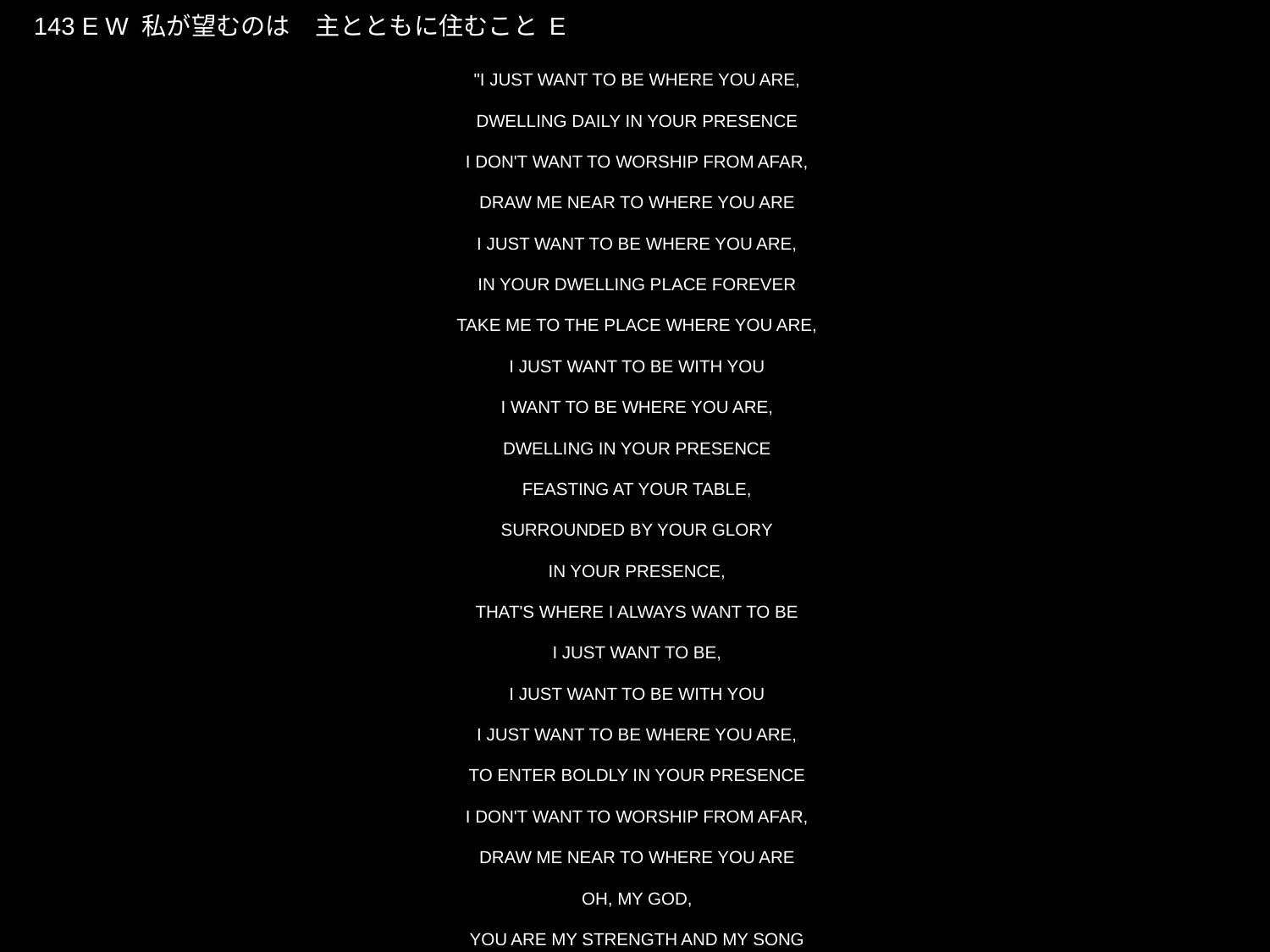

わたしがのぞむのはしゅとともにすむこと
★W
143 E W 私が望むのは　主とともに住むこと E
"I JUST WANT TO BE WHERE YOU ARE,
DWELLING DAILY IN YOUR PRESENCE
I DON'T WANT TO WORSHIP FROM AFAR,
DRAW ME NEAR TO WHERE YOU ARE
I JUST WANT TO BE WHERE YOU ARE,
IN YOUR DWELLING PLACE FOREVER
TAKE ME TO THE PLACE WHERE YOU ARE,
I JUST WANT TO BE WITH YOU
I WANT TO BE WHERE YOU ARE,
DWELLING IN YOUR PRESENCE
FEASTING AT YOUR TABLE,
SURROUNDED BY YOUR GLORY
IN YOUR PRESENCE,
THAT'S WHERE I ALWAYS WANT TO BE
I JUST WANT TO BE,
I JUST WANT TO BE WITH YOU
I JUST WANT TO BE WHERE YOU ARE,
TO ENTER BOLDLY IN YOUR PRESENCE
I DON'T WANT TO WORSHIP FROM AFAR,
DRAW ME NEAR TO WHERE YOU ARE
OH, MY GOD,
YOU ARE MY STRENGTH AND MY SONG
AND WHEN I'M IN YOUR PRESENCE
THOUGH I'M WEAK YOU'RE ALWAYS STRONG
I JUST WANT TO BE I JUST WANT TO BE WITH YOU"
★４